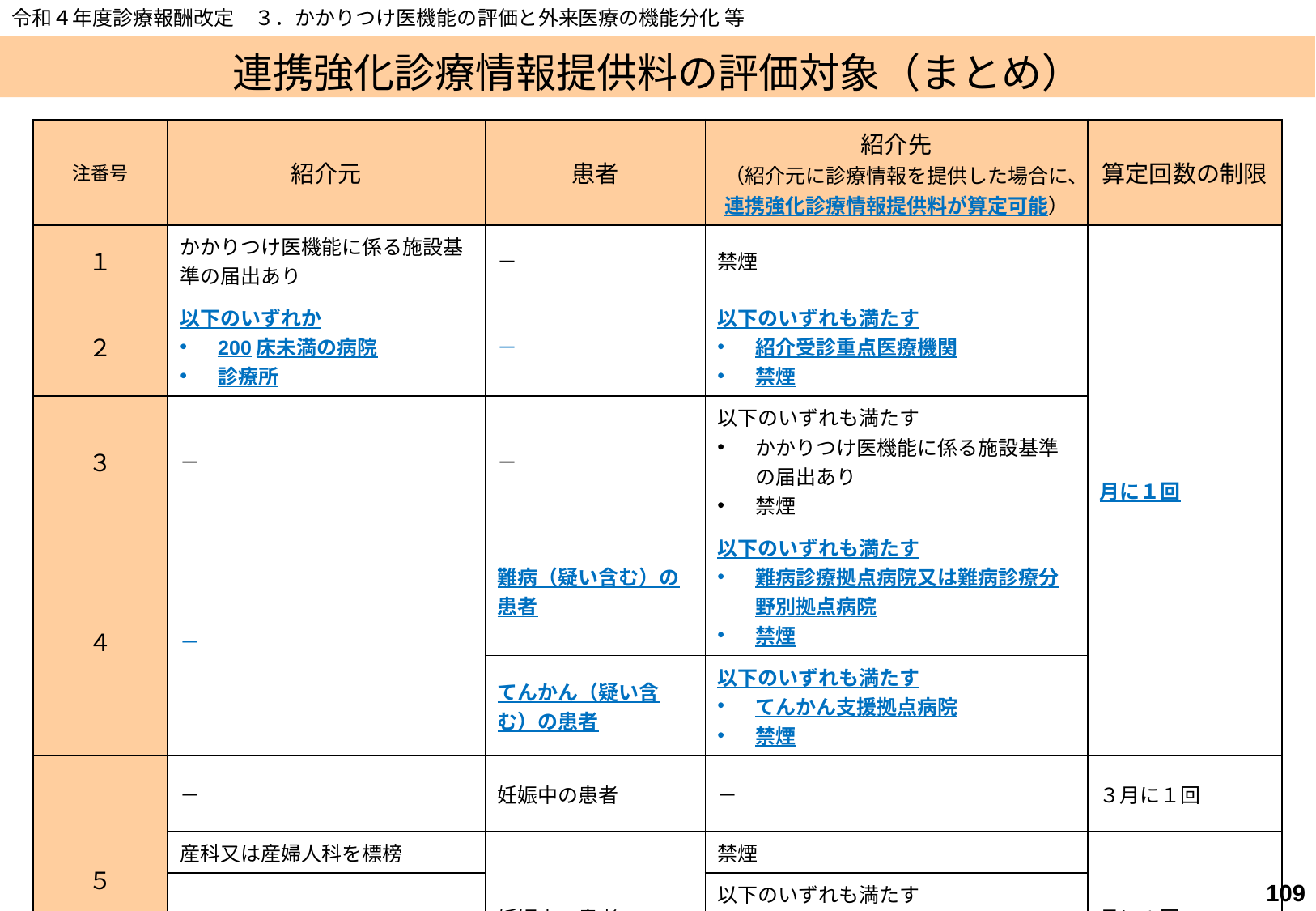

令和４年度診療報酬改定　３．かかりつけ医機能の評価と外来医療の機能分化 等
# 連携強化診療情報提供料の評価対象（まとめ）
| 注番号 | 紹介元 | 患者 | 紹介先 （紹介元に診療情報を提供した場合に、連携強化診療情報提供料が算定可能） | 算定回数の制限 |
| --- | --- | --- | --- | --- |
| １ | かかりつけ医機能に係る施設基準の届出あり | － | 禁煙 | 月に１回 |
| ２ | 以下のいずれか 200床未満の病院 診療所 | － | 以下のいずれも満たす 紹介受診重点医療機関 禁煙 |  |
| ３ | － | － | 以下のいずれも満たす かかりつけ医機能に係る施設基準の届出あり 禁煙 |  |
| ４ | － | 難病（疑い含む）の患者 | 以下のいずれも満たす 難病診療拠点病院又は難病診療分野別拠点病院 禁煙 |  |
|  |  | てんかん（疑い含む）の患者 | 以下のいずれも満たす てんかん支援拠点病院 禁煙 |  |
| ５ | － | 妊娠中の患者 | － | ３月に１回 |
| ６ | 産科又は産婦人科を標榜 | 妊娠中の患者 | 禁煙 | 月に１回 |
|  | － |  | 以下のいずれも満たす 産科又は産婦人科を標榜 妊娠中の患者の診療につき十分な体制を整備している |  |
109